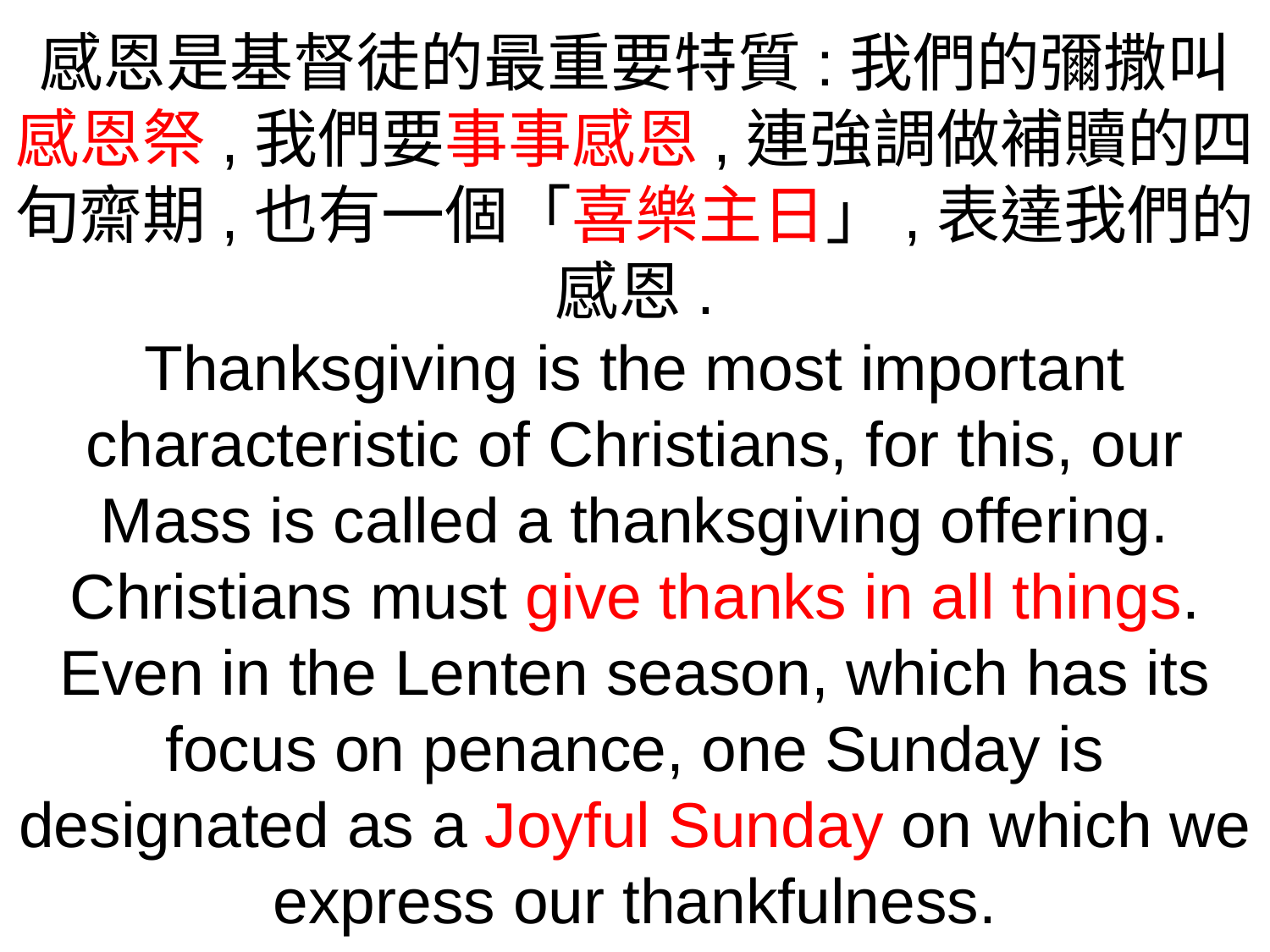

感恩是基督徒的最重要特質:我們的彌撒叫感恩祭,我們要事事感恩,連強調做補贖的四旬齋期,也有一個「喜樂主日」,表達我們的感恩.
Thanksgiving is the most important characteristic of Christians, for this, our Mass is called a thanksgiving offering. Christians must give thanks in all things. Even in the Lenten season, which has its focus on penance, one Sunday is designated as a Joyful Sunday on which we express our thankfulness.